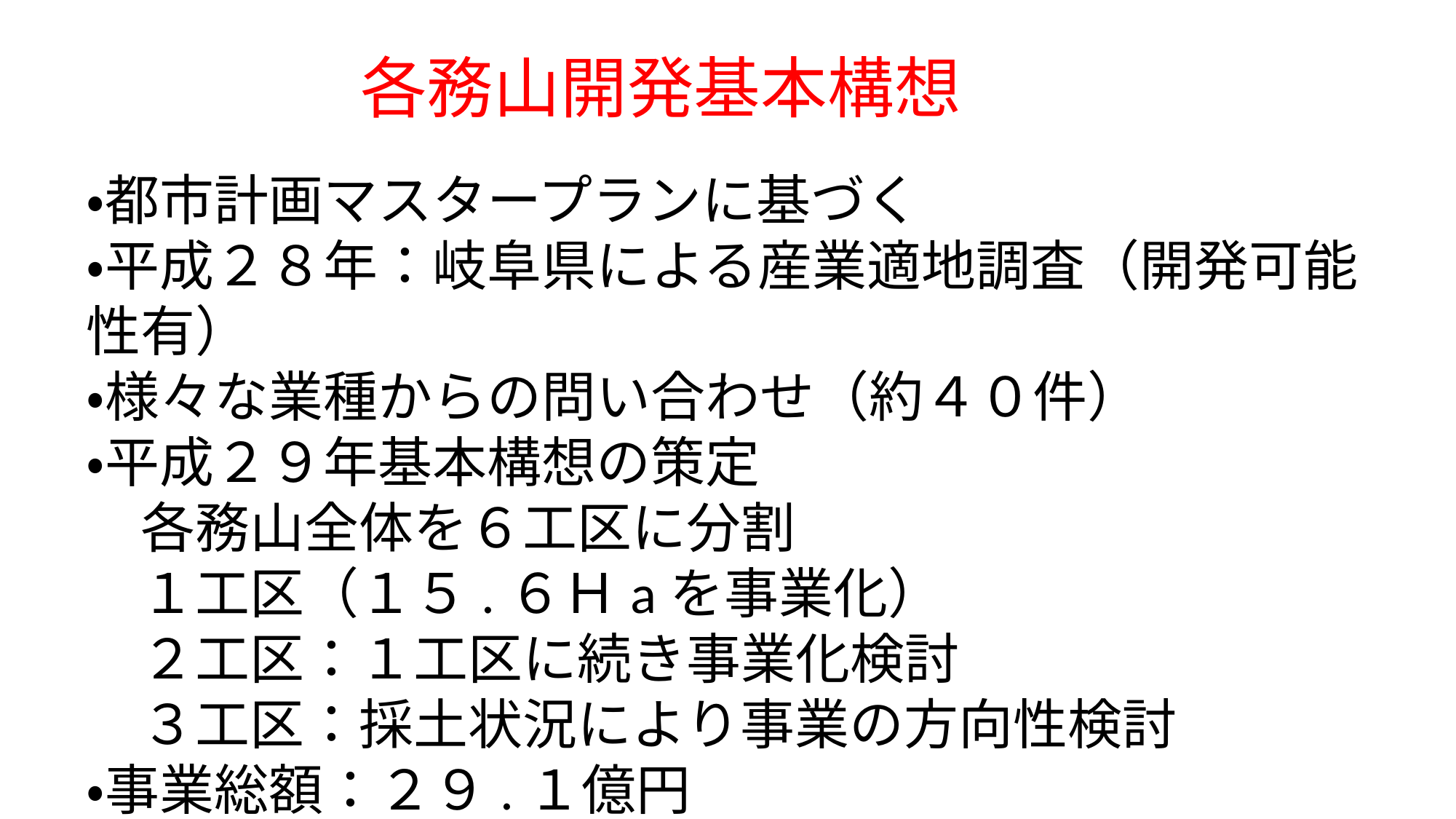

各務山開発基本構想
・都市計画マスタープランに基づく
・平成２８年：岐阜県による産業適地調査（開発可能性有）
・様々な業種からの問い合わせ（約４０件）
・平成２９年基本構想の策定
　各務山全体を６工区に分割
　１工区（１５.６Ｈaを事業化）
　２工区：１工区に続き事業化検討
　３工区：採土状況により事業の方向性検討
・事業総額：２９.１億円